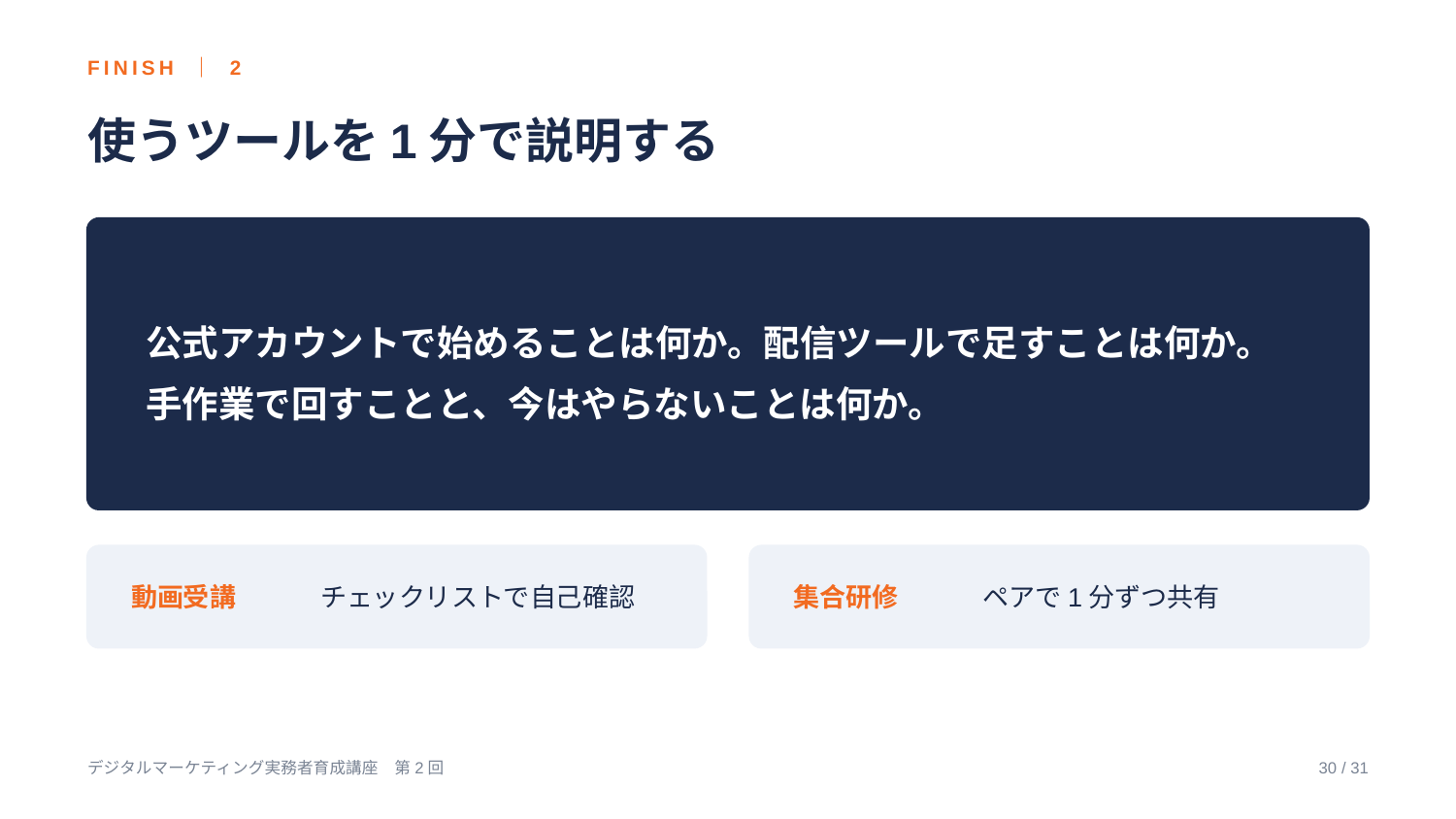

FINISH ｜ 2
使うツールを1分で説明する

公式アカウントで始めることは何か。配信ツールで足すことは何か。
手作業で回すことと、今はやらないことは何か。

動画受講
チェックリストで自己確認

集合研修
ペアで1分ずつ共有
デジタルマーケティング実務者育成講座　第2回
30 / 31